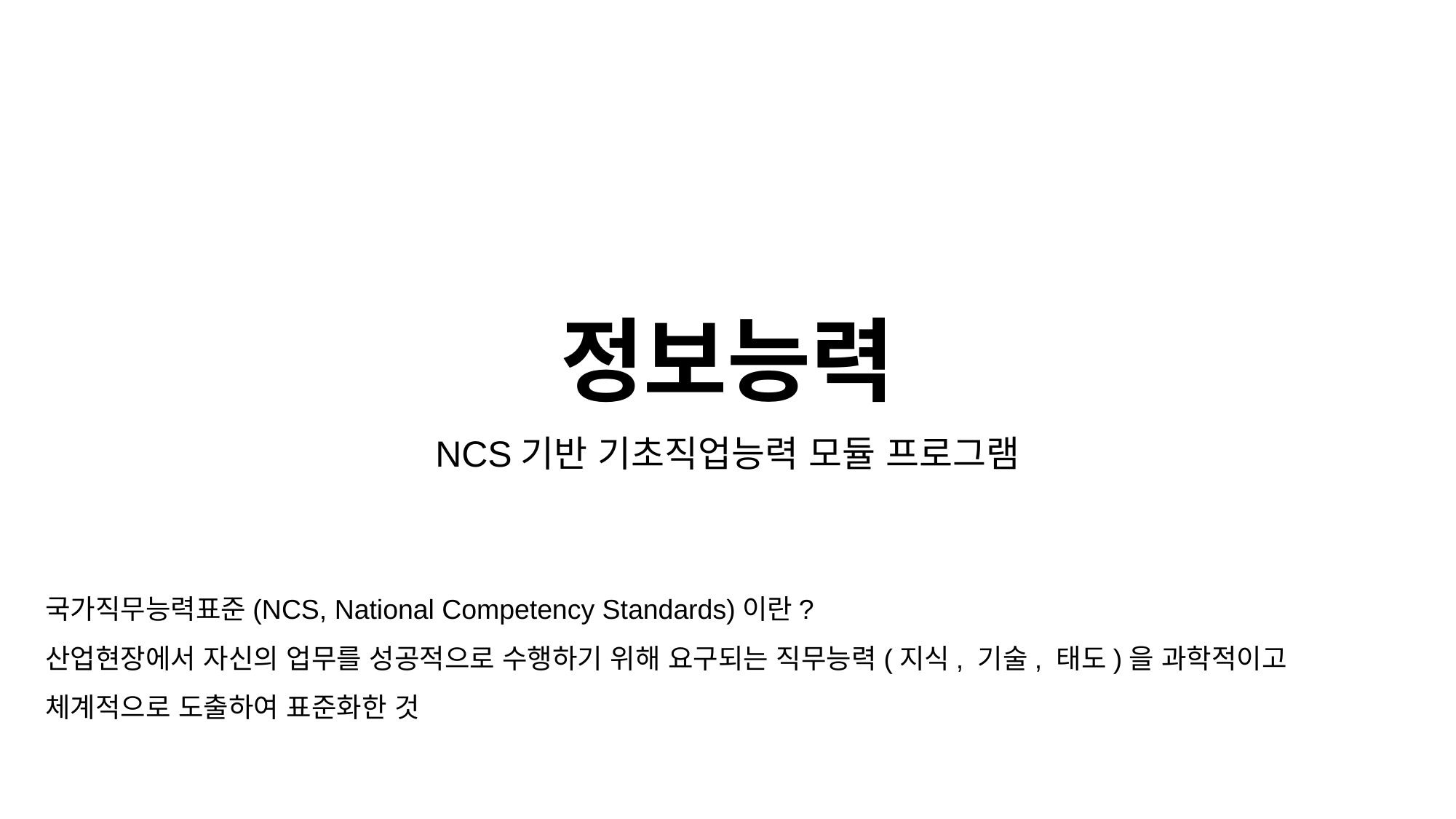

# 정보능력
NCS기반 기초직업능력 모듈 프로그램
국가직무능력표준(NCS, National Competency Standards)이란?
산업현장에서 자신의 업무를 성공적으로 수행하기 위해 요구되는 직무능력(지식, 기술, 태도)을 과학적이고 체계적으로 도출하여 표준화한 것